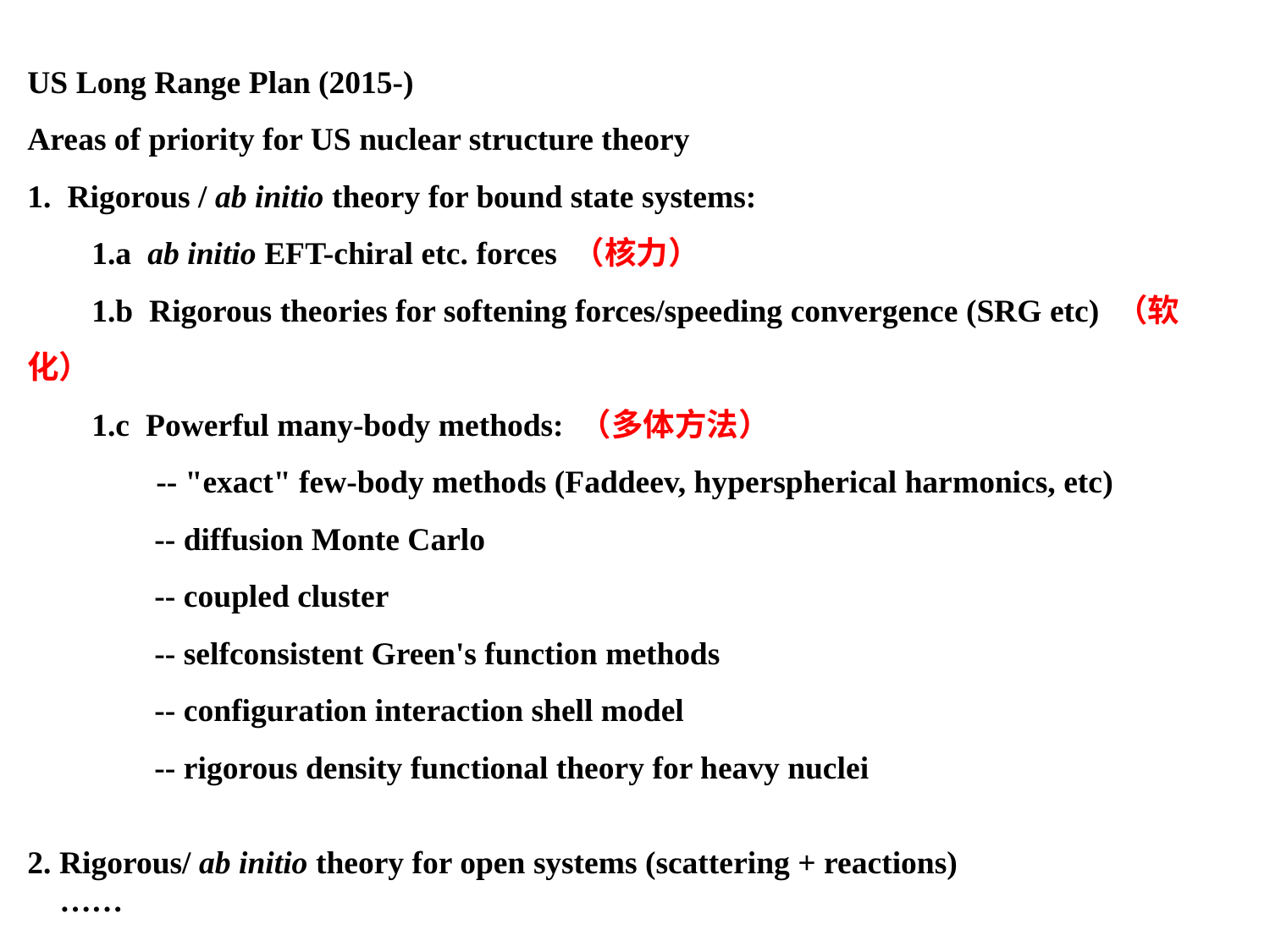

US Long Range Plan (2015-)
Areas of priority for US nuclear structure theory
1.  Rigorous / ab initio theory for bound state systems:
        1.a  ab initio EFT-chiral etc. forces （核力）
        1.b  Rigorous theories for softening forces/speeding convergence (SRG etc) （软化）
        1.c  Powerful many-body methods: （多体方法）
                -- "exact" few-body methods (Faddeev, hyperspherical harmonics, etc)
	-- diffusion Monte Carlo
	-- coupled cluster
	-- selfconsistent Green's function methods
	-- configuration interaction shell model
	-- rigorous density functional theory for heavy nuclei

2. Rigorous/ ab initio theory for open systems (scattering + reactions)
    ……